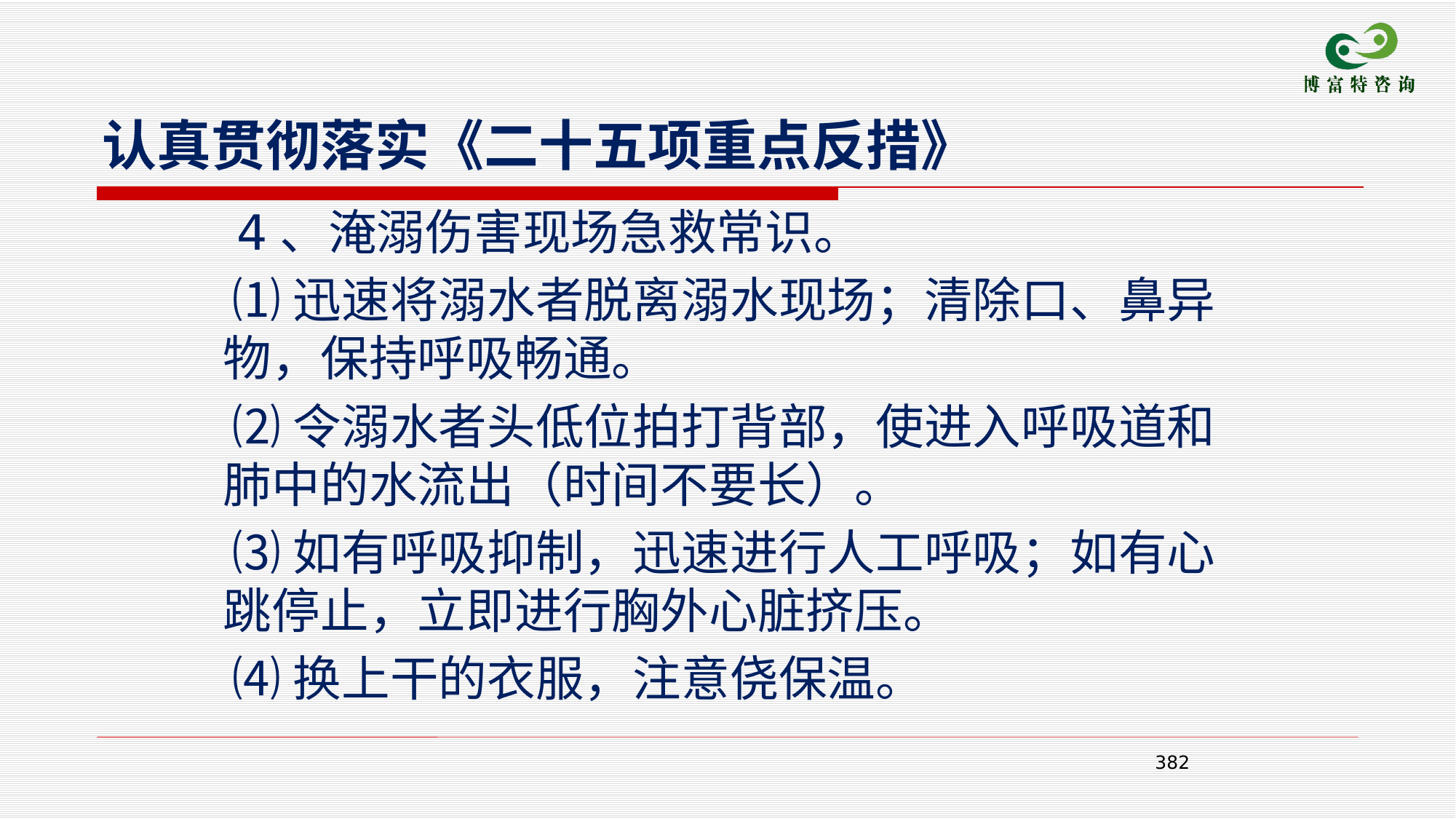

认真贯彻落实《二十五项重点反措》
      4、淹溺伤害现场急救常识。
      ⑴迅速将溺水者脱离溺水现场；清除口、鼻异物，保持呼吸畅通。
      ⑵令溺水者头低位拍打背部，使进入呼吸道和肺中的水流出（时间不要长）。
      ⑶如有呼吸抑制，迅速进行人工呼吸；如有心跳停止，立即进行胸外心脏挤压。
      ⑷换上干的衣服，注意侥保温。

382